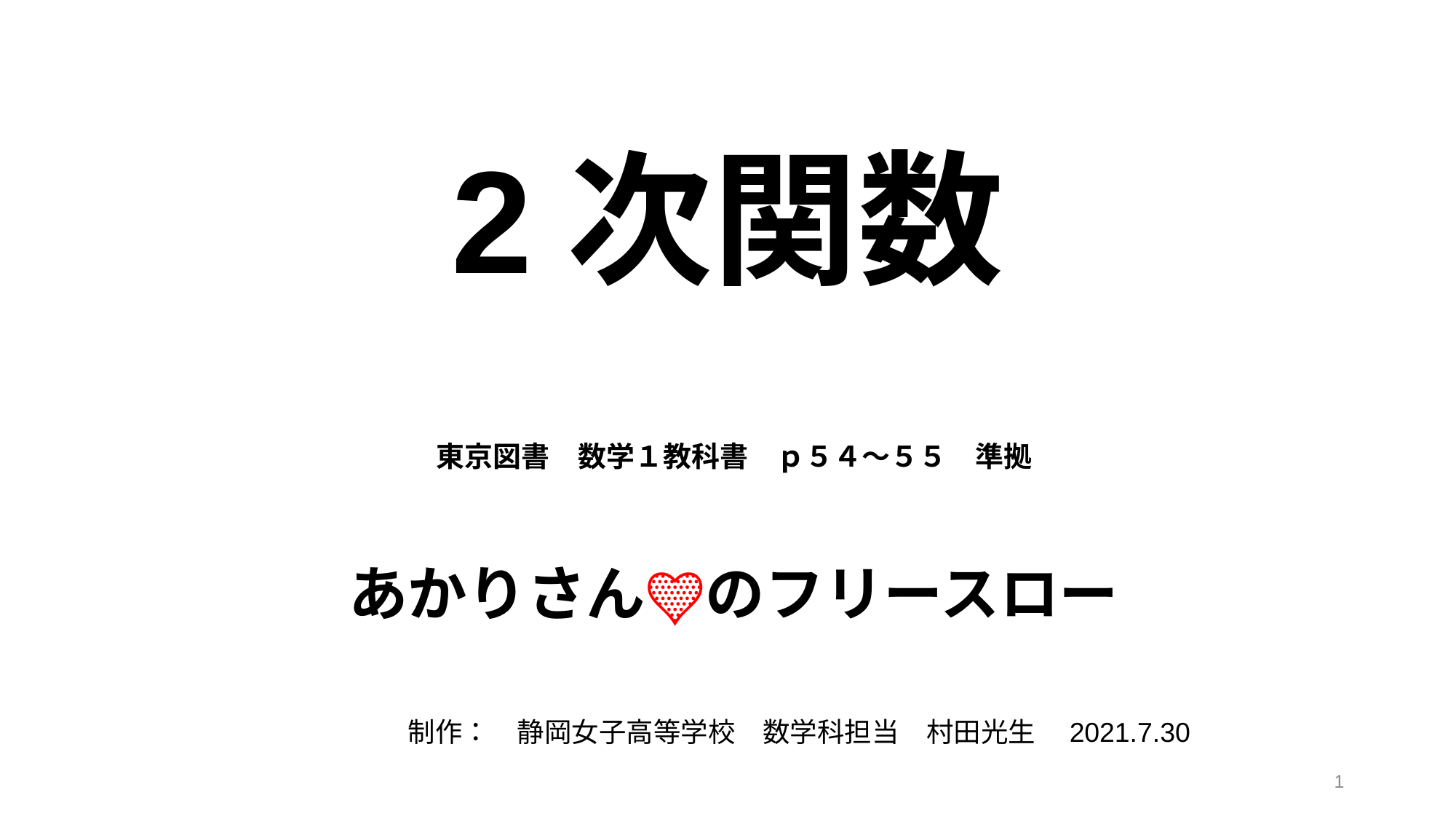

# 2次関数
東京図書　数学１教科書　ｐ５４～５５　準拠

あかりさん💛のフリースロー
制作：　静岡女子高等学校　数学科担当　村田光生　2021.7.30
1